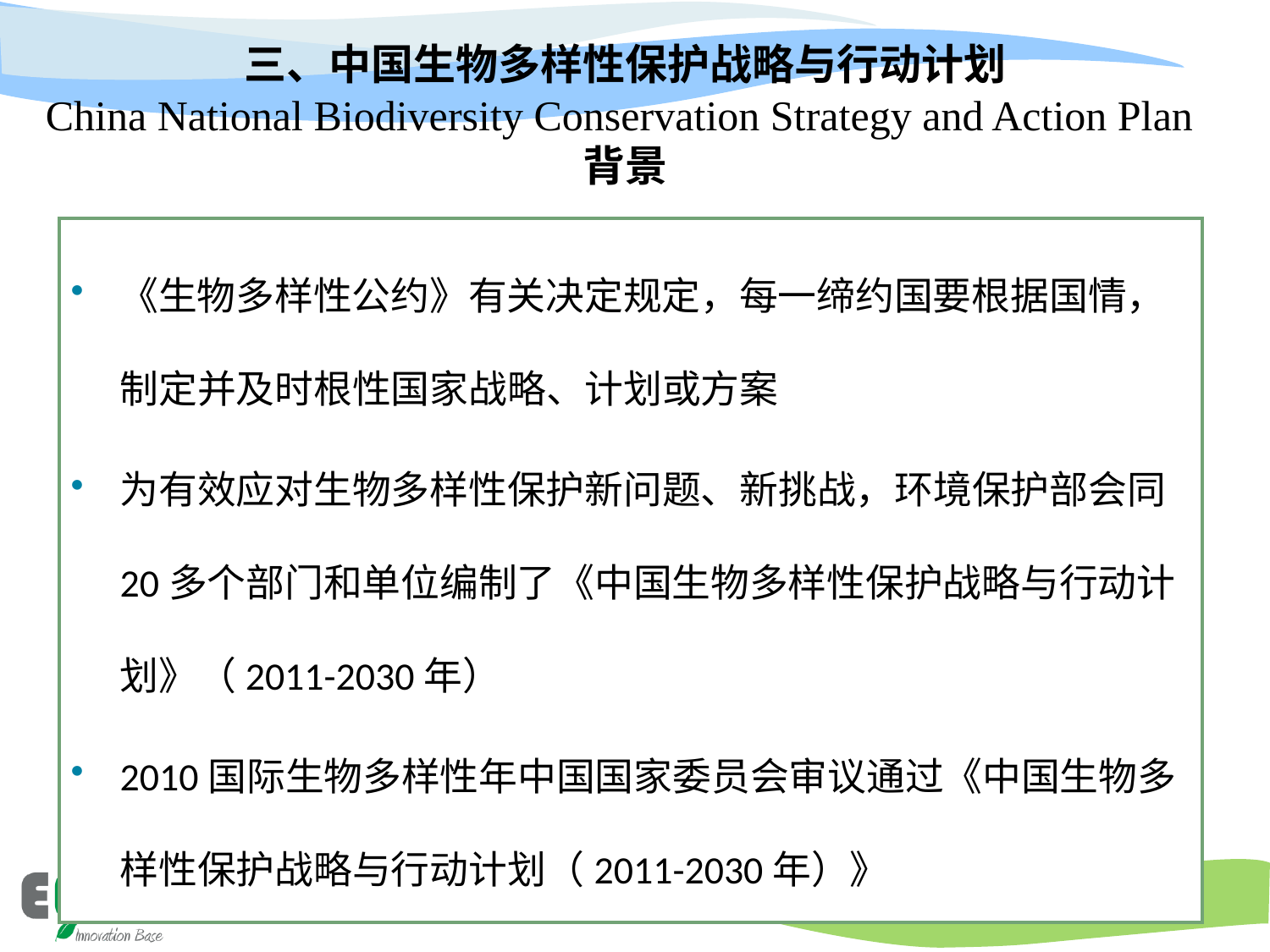

三、中国生物多样性保护战略与行动计划
China National Biodiversity Conservation Strategy and Action Plan
背景
《生物多样性公约》有关决定规定，每一缔约国要根据国情，制定并及时根性国家战略、计划或方案
为有效应对生物多样性保护新问题、新挑战，环境保护部会同20多个部门和单位编制了《中国生物多样性保护战略与行动计划》（2011-2030年）
2010国际生物多样性年中国国家委员会审议通过《中国生物多样性保护战略与行动计划（2011-2030年）》